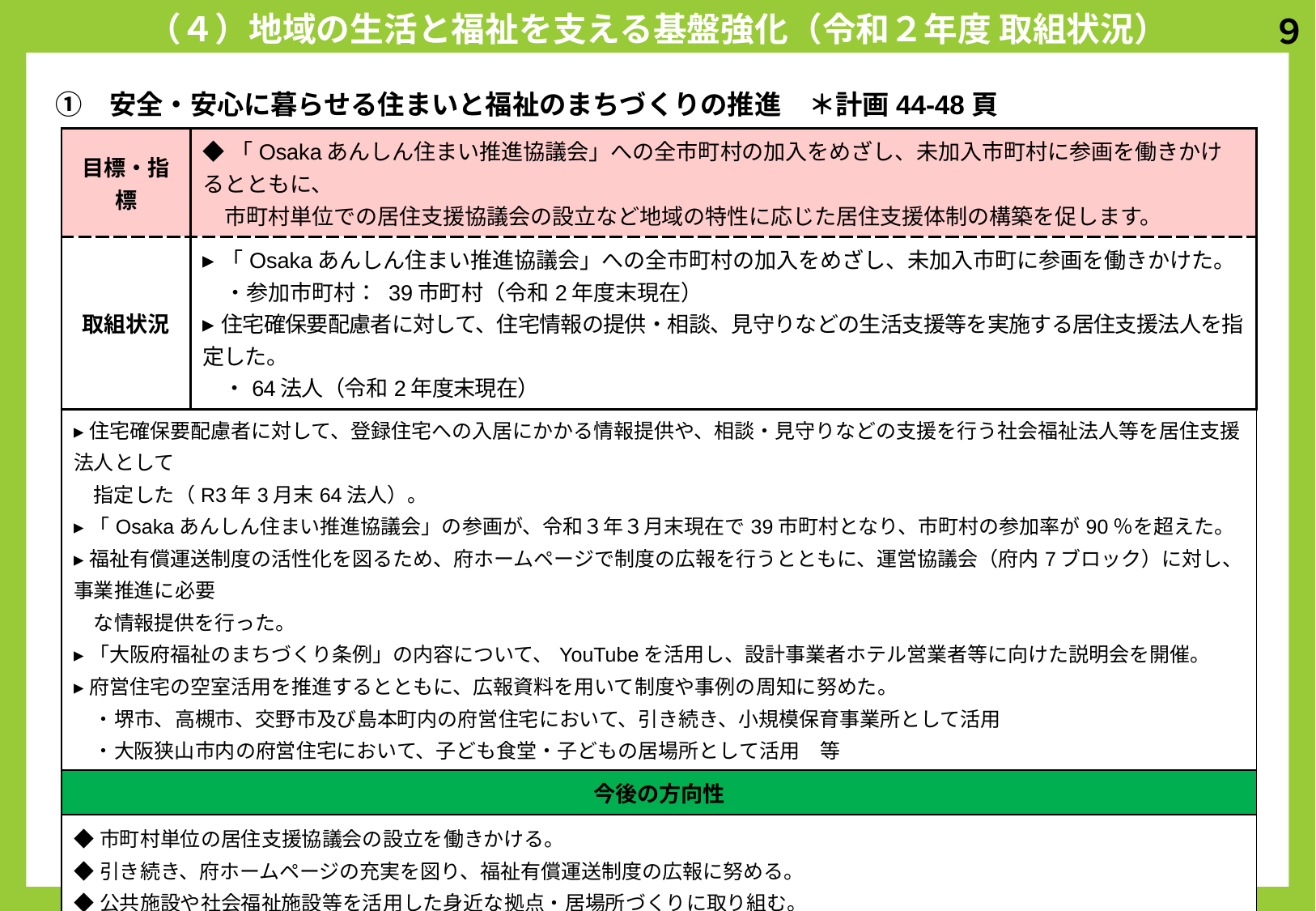

（４）地域の生活と福祉を支える基盤強化（令和２年度 取組状況）
９
　①　安全・安心に暮らせる住まいと福祉のまちづくりの推進　＊計画44-48頁
| 目標・指標 | ◆「Osakaあんしん住まい推進協議会」への全市町村の加入をめざし、未加入市町村に参画を働きかけるとともに、 　市町村単位での居住支援協議会の設立など地域の特性に応じた居住支援体制の構築を促します。 |
| --- | --- |
| 取組状況 | ▸「Osakaあんしん住まい推進協議会」への全市町村の加入をめざし、未加入市町に参画を働きかけた。 　・参加市町村： 39市町村（令和2年度末現在） ▸住宅確保要配慮者に対して、住宅情報の提供・相談、見守りなどの生活支援等を実施する居住支援法人を指定した。 　・64法人（令和2年度末現在） |
| 主な取組（R２年度） |
| --- |
| ▸住宅確保要配慮者に対して、登録住宅への入居にかかる情報提供や、相談・見守りなどの支援を行う社会福祉法人等を居住支援法人として 　指定した（R3年3月末64法人）。 ▸「Osakaあんしん住まい推進協議会」の参画が、令和３年３月末現在で39市町村となり、市町村の参加率が90％を超えた。 ▸福祉有償運送制度の活性化を図るため、府ホームページで制度の広報を行うとともに、運営協議会（府内7ブロック）に対し、事業推進に必要 　な情報提供を行った。 ▸「大阪府福祉のまちづくり条例」の内容について、YouTubeを活用し、設計事業者ホテル営業者等に向けた説明会を開催。 ▸府営住宅の空室活用を推進するとともに、広報資料を用いて制度や事例の周知に努めた。 　・堺市、高槻市、交野市及び島本町内の府営住宅において、引き続き、小規模保育事業所として活用 　・大阪狭山市内の府営住宅において、子ども食堂・子どもの居場所として活用　等 |
| 今後の方向性 |
| ◆市町村単位の居住支援協議会の設立を働きかける。 ◆引き続き、府ホームページの充実を図り、福祉有償運送制度の広報に努める。 ◆公共施設や社会福祉施設等を活用した身近な拠点・居場所づくりに取り組む。 |